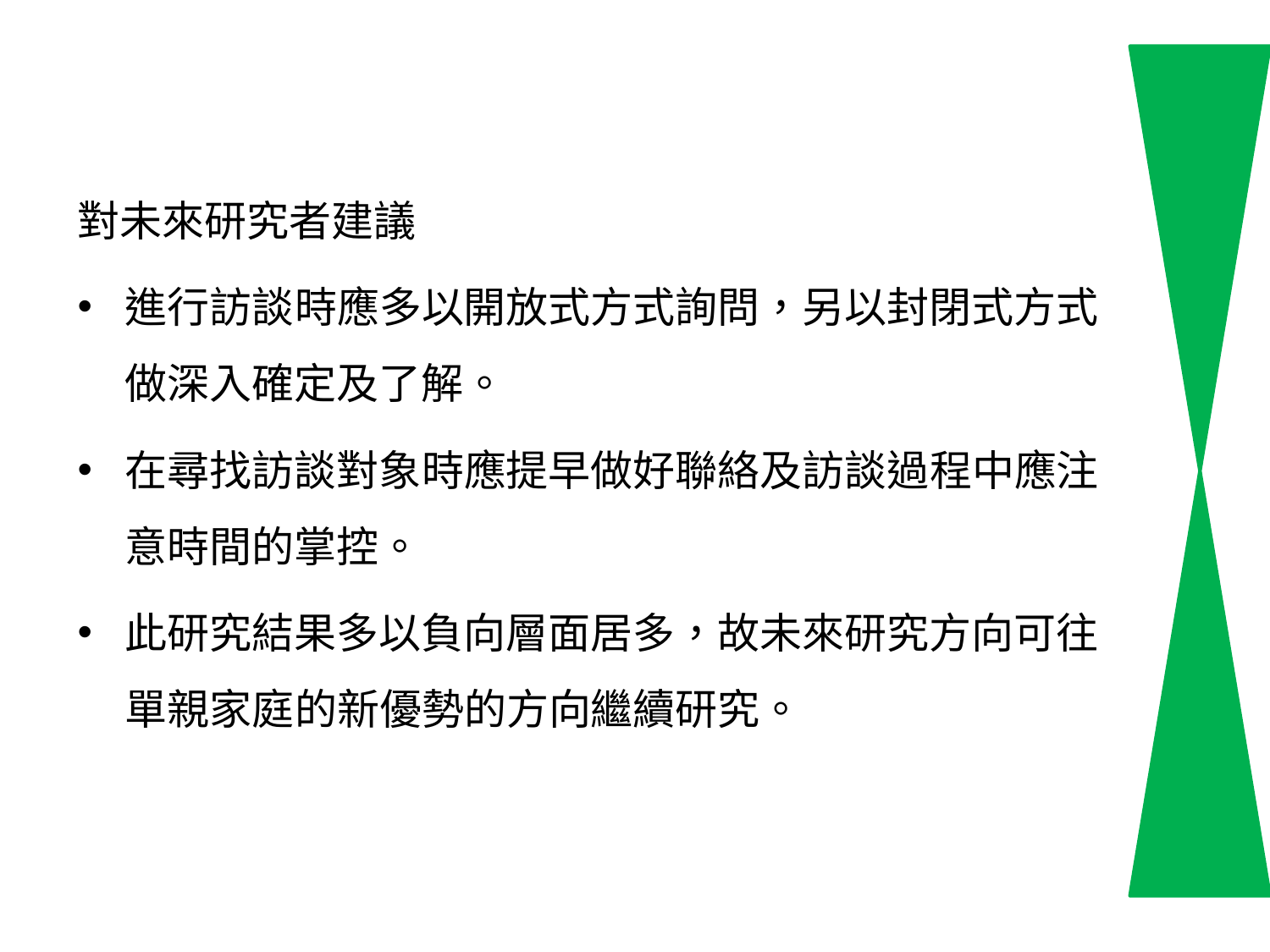

對未來研究者建議
進行訪談時應多以開放式方式詢問，另以封閉式方式做深入確定及了解。
在尋找訪談對象時應提早做好聯絡及訪談過程中應注意時間的掌控。
此研究結果多以負向層面居多，故未來研究方向可往單親家庭的新優勢的方向繼續研究。